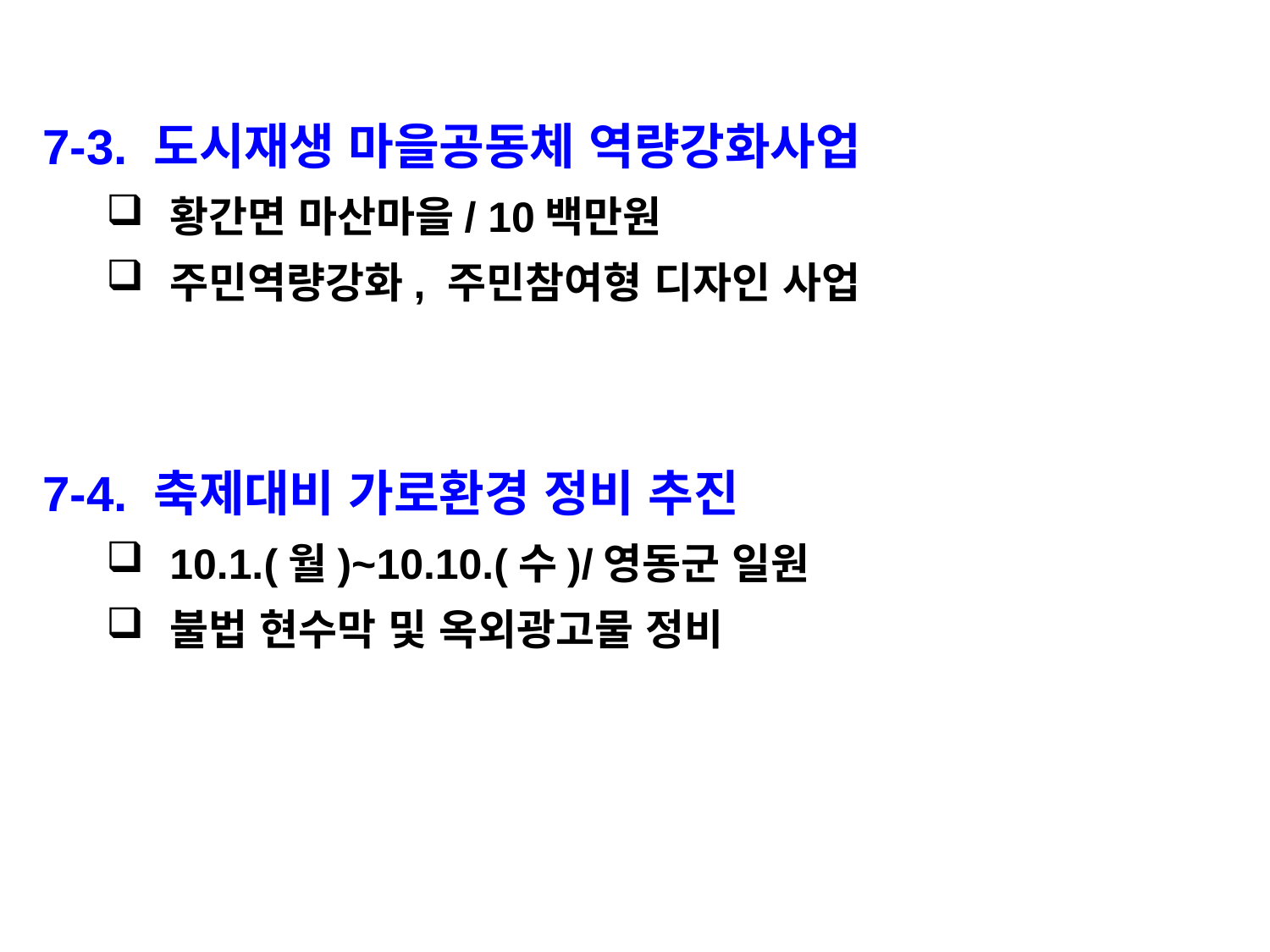

7-3. 도시재생 마을공동체 역량강화사업
황간면 마산마을/ 10백만원
주민역량강화, 주민참여형 디자인 사업

7-4. 축제대비 가로환경 정비 추진
10.1.(월)~10.10.(수)/영동군 일원
불법 현수막 및 옥외광고물 정비